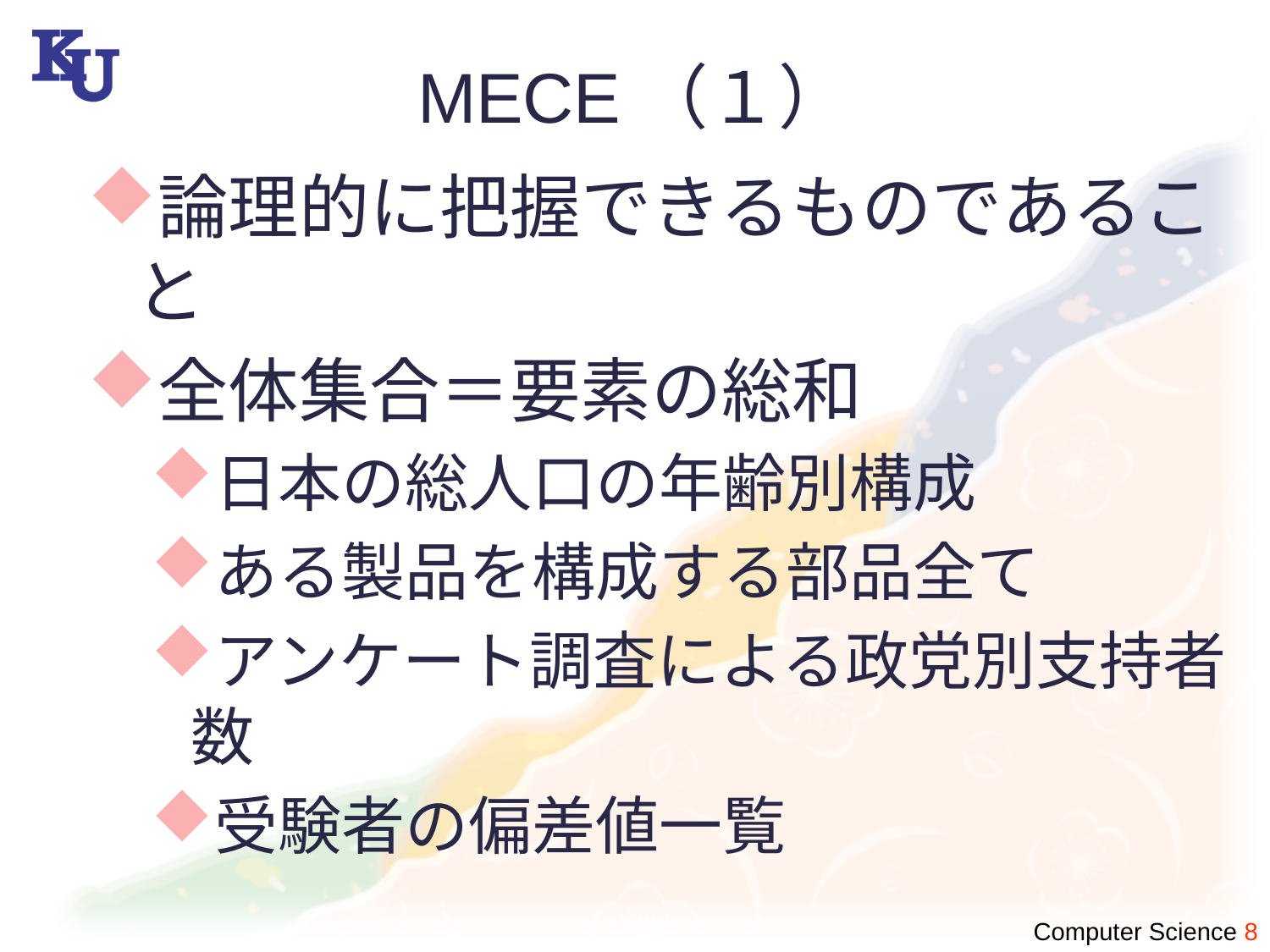

# MECE（１）
論理的に把握できるものであること
全体集合＝要素の総和
日本の総人口の年齢別構成
ある製品を構成する部品全て
アンケート調査による政党別支持者数
受験者の偏差値一覧